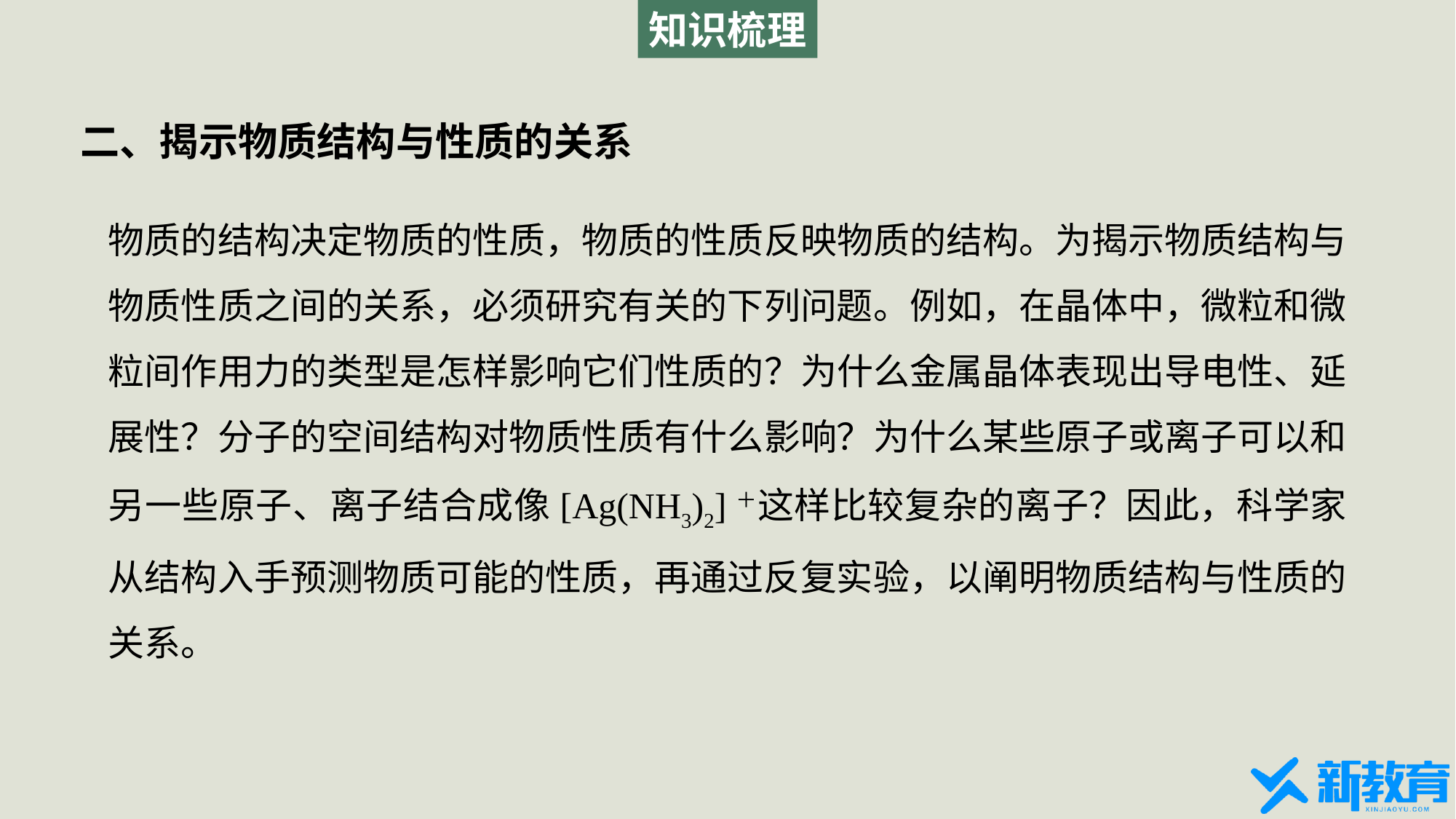

知识梳理
二、揭示物质结构与性质的关系
物质的结构决定物质的性质，物质的性质反映物质的结构。为揭示物质结构与物质性质之间的关系，必须研究有关的下列问题。例如，在晶体中，微粒和微粒间作用力的类型是怎样影响它们性质的？为什么金属晶体表现出导电性、延展性？分子的空间结构对物质性质有什么影响？为什么某些原子或离子可以和另一些原子、离子结合成像[Ag(NH3)2]＋这样比较复杂的离子？因此，科学家从结构入手预测物质可能的性质，再通过反复实验，以阐明物质结构与性质的关系。